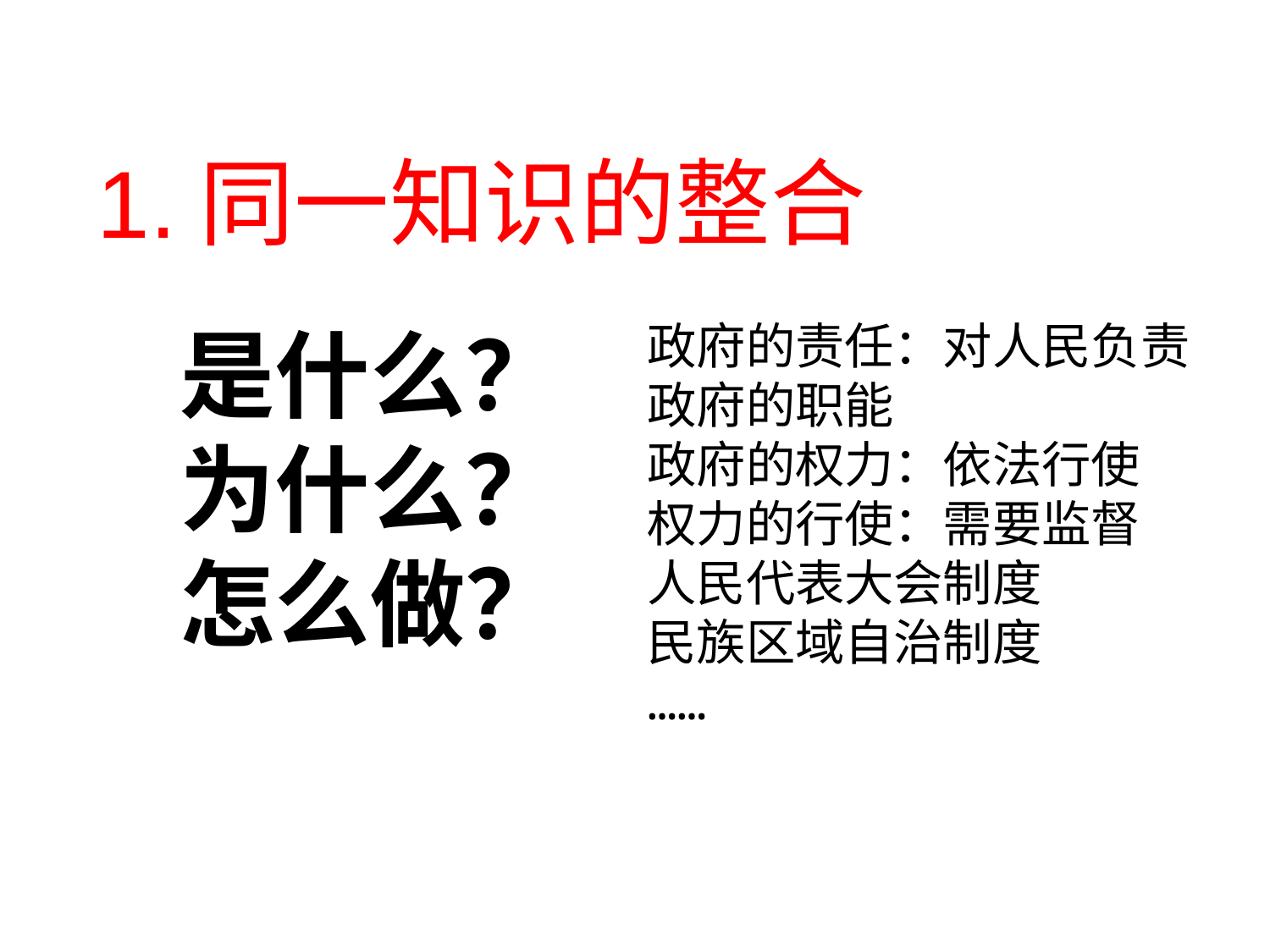

1.同一知识的整合
是什么？
为什么？
怎么做？
政府的责任：对人民负责
政府的职能
政府的权力：依法行使
权力的行使：需要监督
人民代表大会制度
民族区域自治制度
……